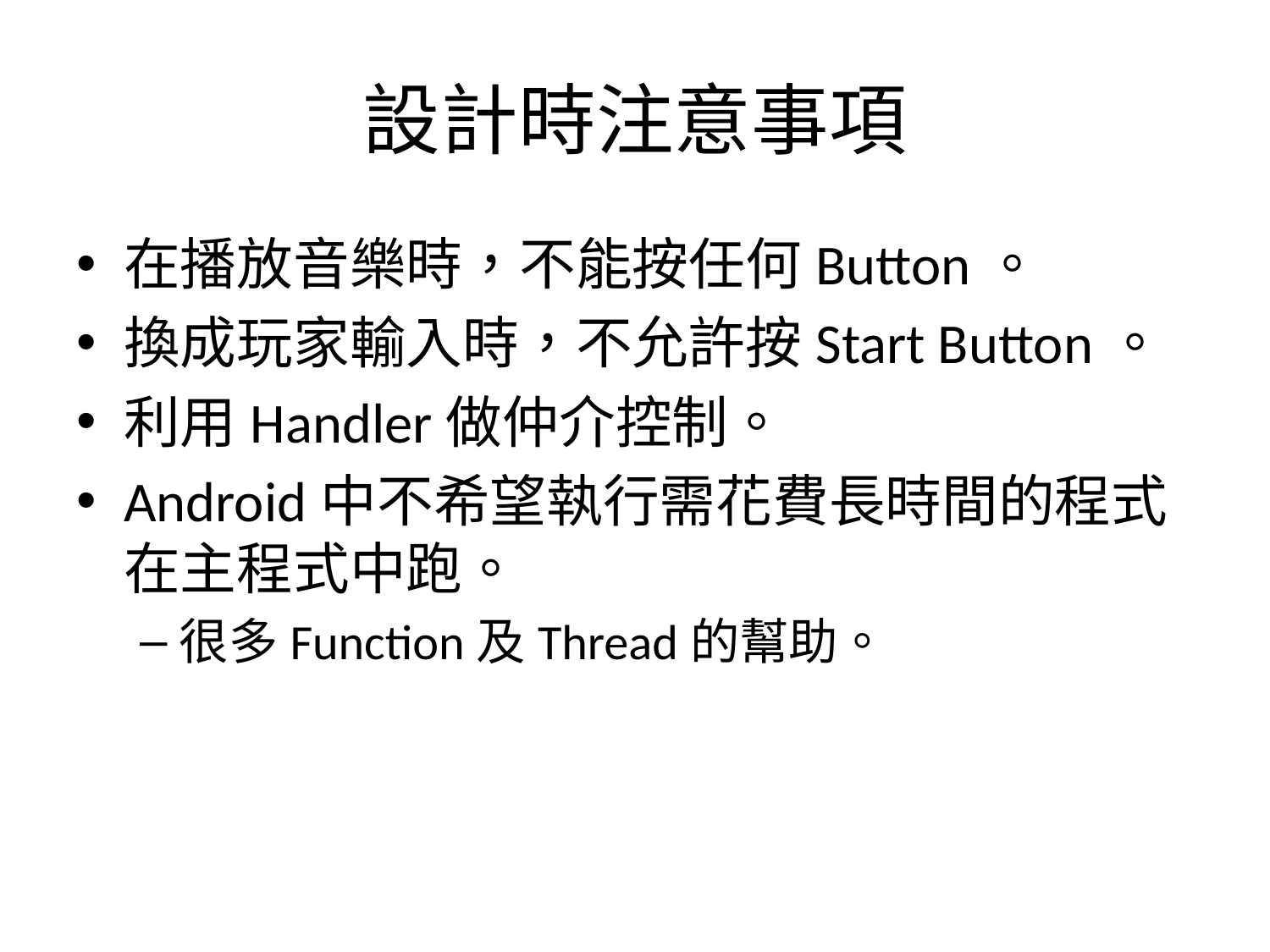

# 設計時注意事項
在播放音樂時，不能按任何Button。
換成玩家輸入時，不允許按Start Button。
利用Handler做仲介控制。
Android中不希望執行需花費長時間的程式在主程式中跑。
很多Function及Thread的幫助。